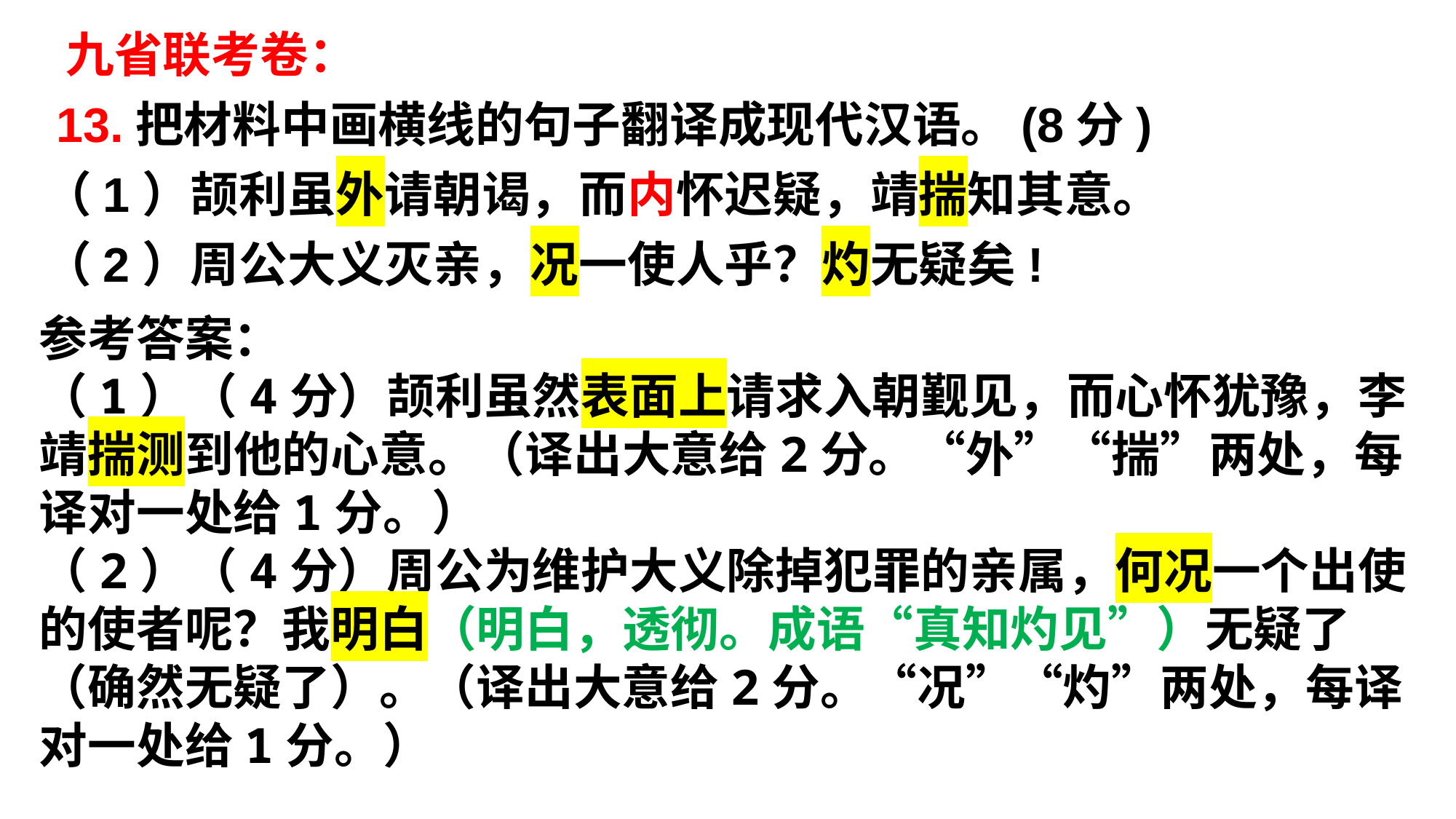

九省联考卷：
 13.把材料中画横线的句子翻译成现代汉语。(8分)
（1）颉利虽外请朝谒，而内怀迟疑，靖揣知其意。
（2）周公大义灭亲，况一使人乎？灼无疑矣!
参考答案：
（1）（4分）颉利虽然表面上请求入朝觐见，而心怀犹豫，李靖揣测到他的心意。（译出大意给2分。“外”“揣”两处，每译对一处给1分。）
（2）（4分）周公为维护大义除掉犯罪的亲属，何况一个出使的使者呢？我明白（明白，透彻。成语“真知灼见”）无疑了（确然无疑了）。（译出大意给2分。“况”“灼”两处，每译对一处给1分。）